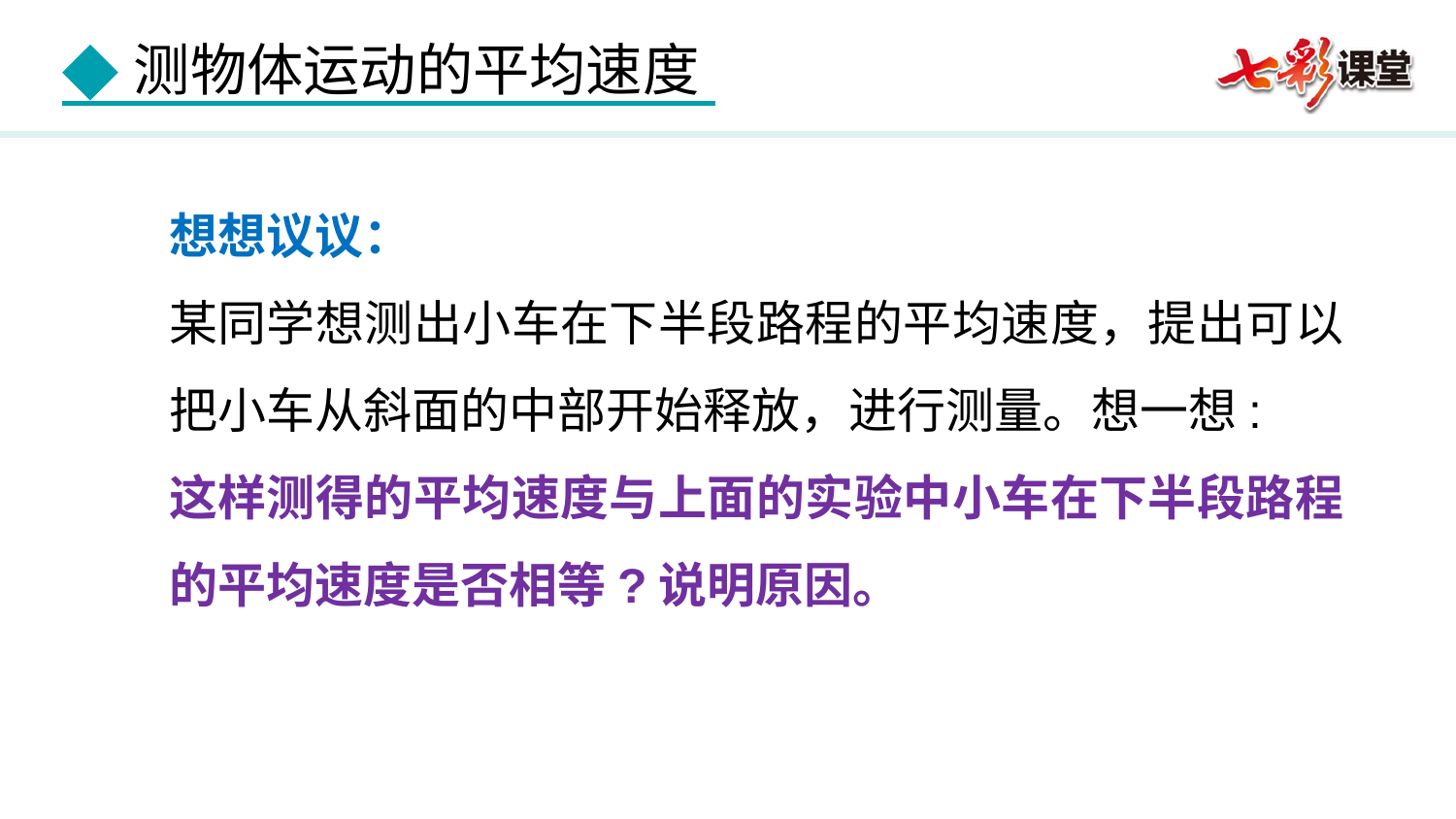

想想议议：
某同学想测出小车在下半段路程的平均速度，提出可以把小车从斜面的中部开始释放，进行测量。想一想:
这样测得的平均速度与上面的实验中小车在下半段路程的平均速度是否相等?说明原因。